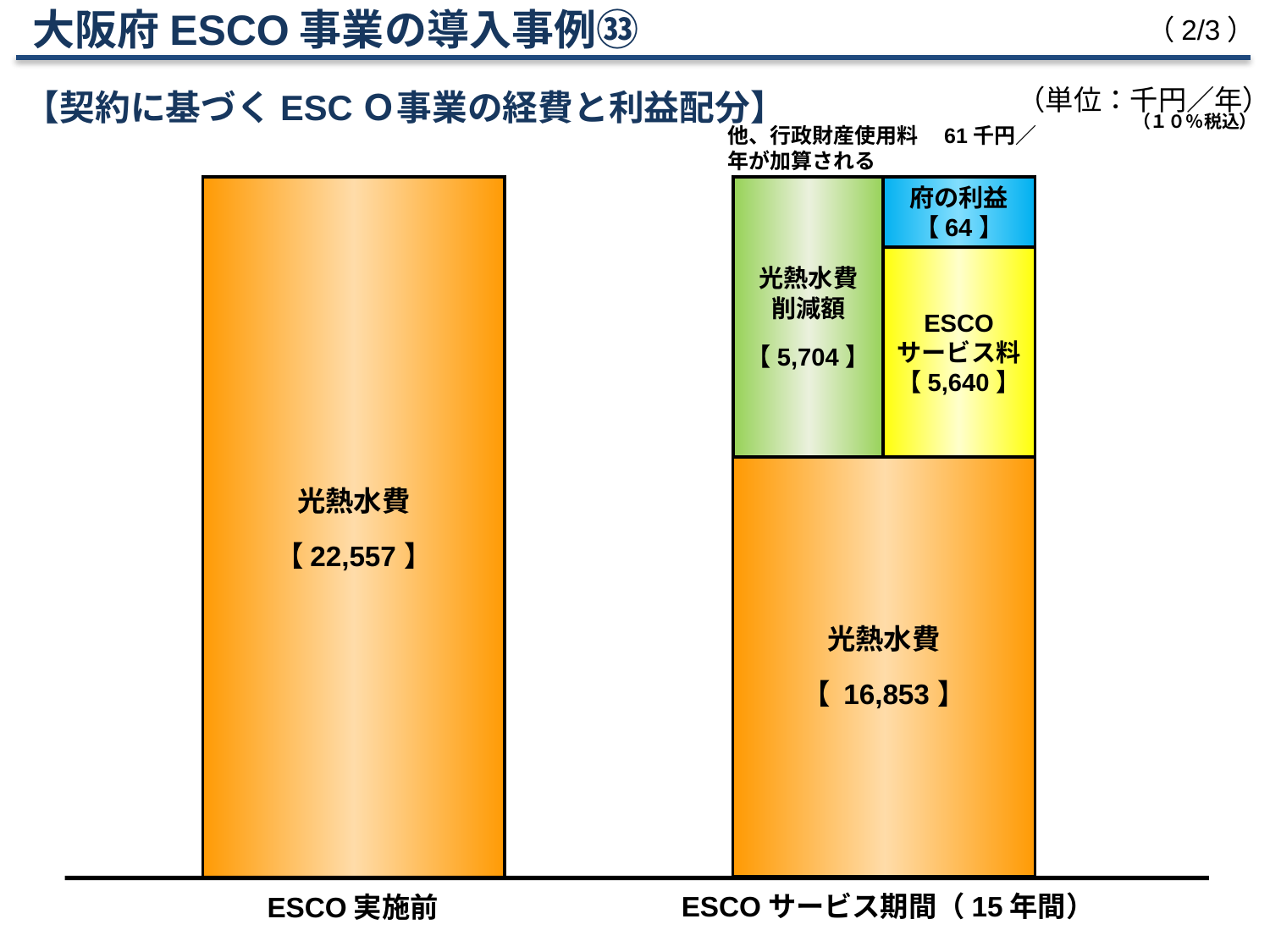

大阪府ESCO事業の導入事例㉝

【契約に基づくESCＯ事業の経費と利益配分】
（2/3）
（単位：千円／年）
（１０％税込）
他、行政財産使用料　61千円／年が加算される
光熱水費

【 22,557 】
光熱水費
削減額

【 5,704 】
府の利益
【 64 】
ESCO
サービス料
【 5,640 】
光熱水費

【 16,853 】

ESCO実施前
ESCOサービス期間（15年間）